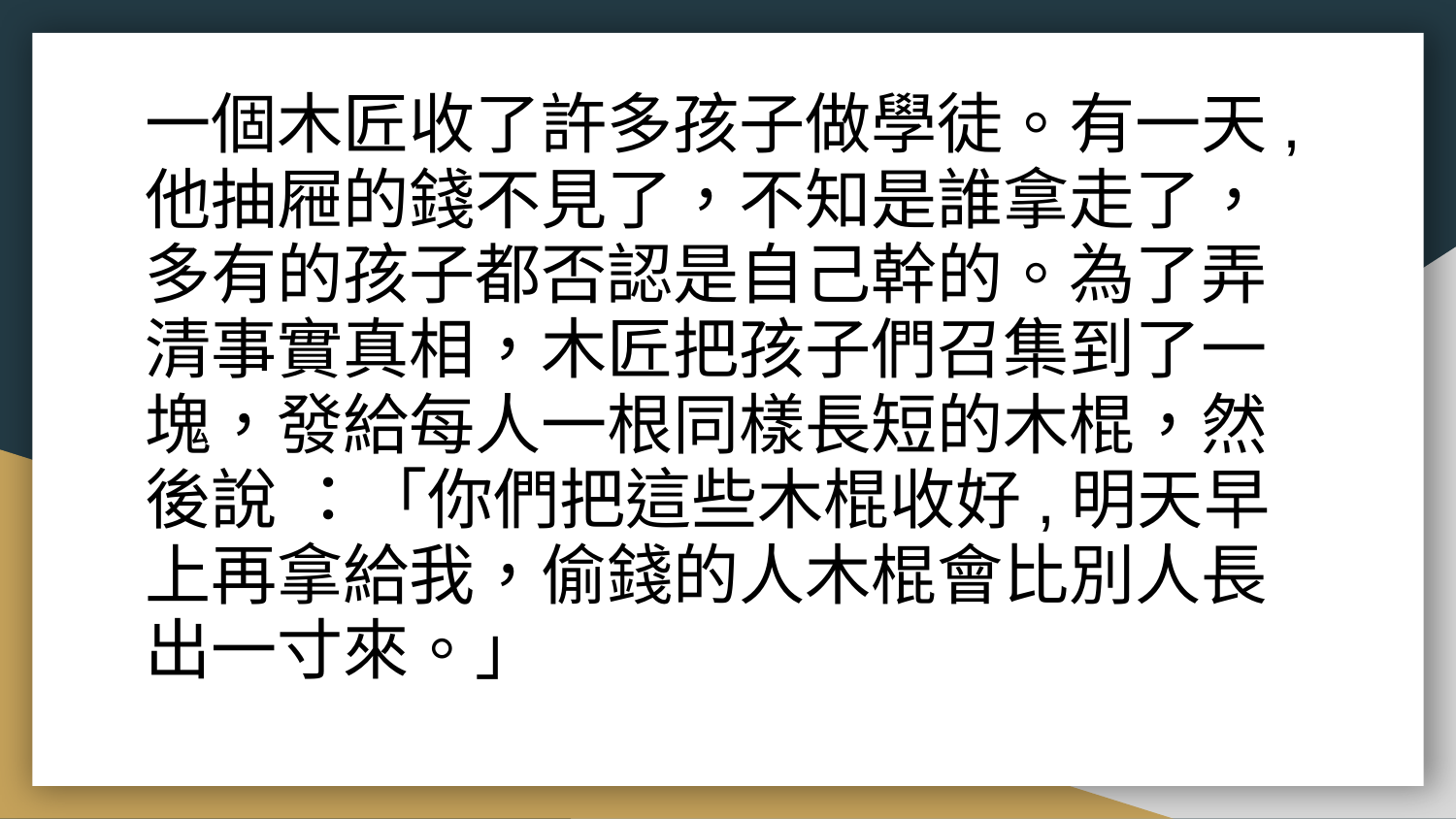

#
一個木匠收了許多孩子做學徒。有一天,他抽屜的錢不見了，不知是誰拿走了，多有的孩子都否認是自己幹的。為了弄清事實真相，木匠把孩子們召集到了一塊，發給每人一根同樣長短的木棍，然後說 ：「你們把這些木棍收好,明天早上再拿給我，偷錢的人木棍會比別人長出一寸來。」